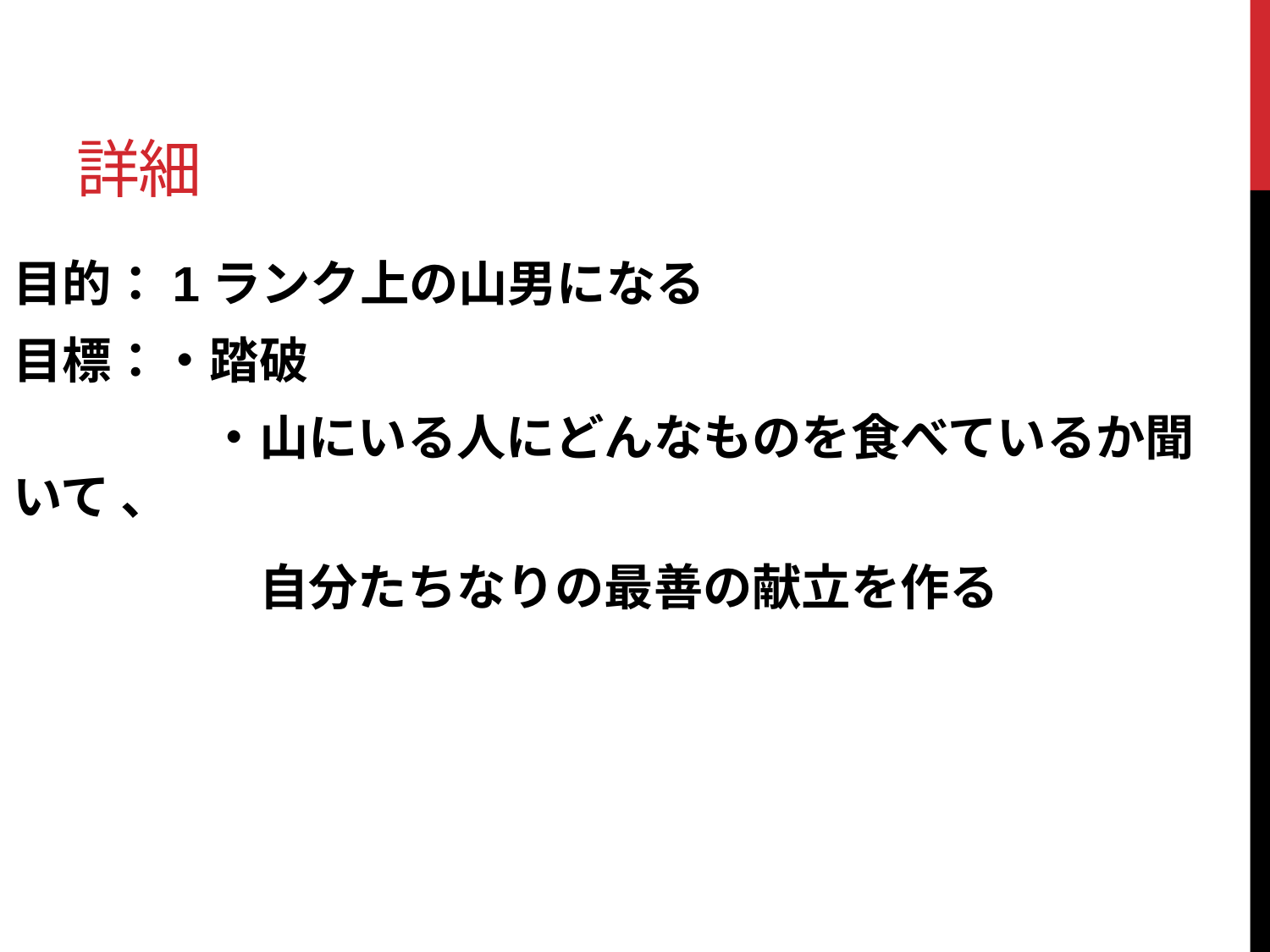

詳細
目的：1ランク上の山男になる
目標：・踏破
　　　　・山にいる人にどんなものを食べているか聞いて 、
　　　　　自分たちなりの最善の献立を作る